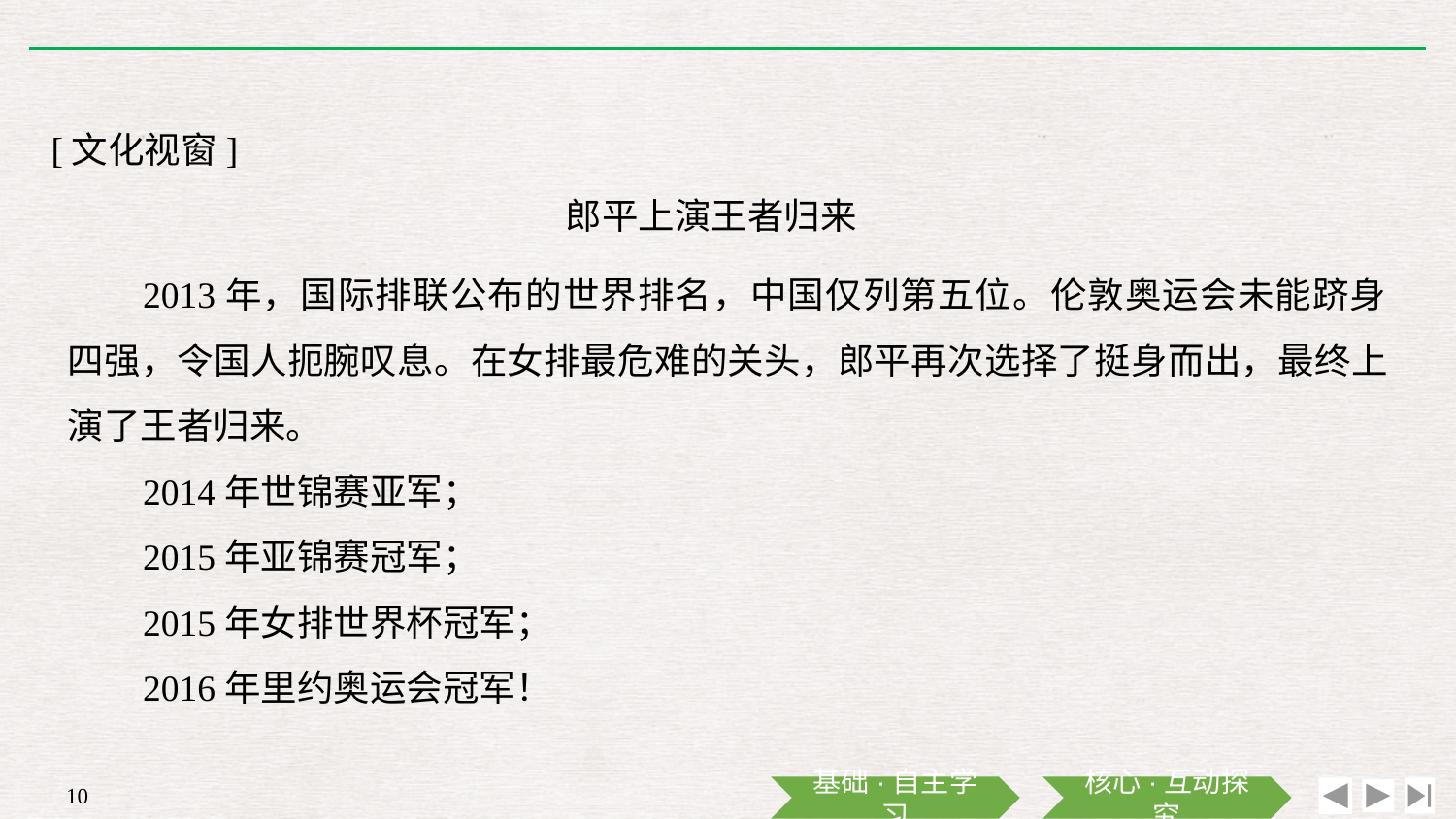

[文化视窗]
郎平上演王者归来
2013年，国际排联公布的世界排名，中国仅列第五位。伦敦奥运会未能跻身四强，令国人扼腕叹息。在女排最危难的关头，郎平再次选择了挺身而出，最终上演了王者归来。
2014年世锦赛亚军；
2015年亚锦赛冠军；
2015年女排世界杯冠军；
2016年里约奥运会冠军！